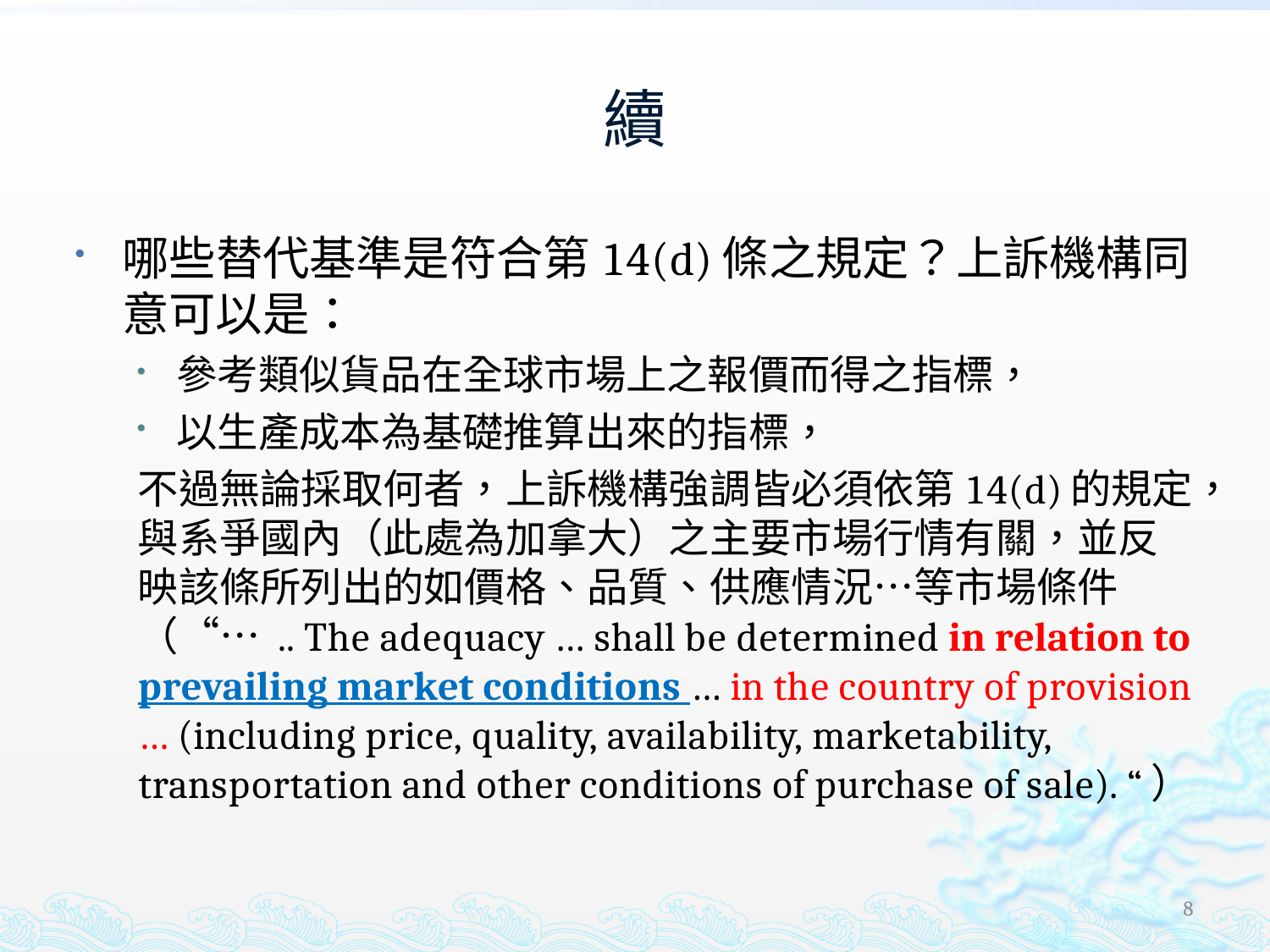

# 續
哪些替代基準是符合第14(d)條之規定？上訴機構同意可以是：
參考類似貨品在全球市場上之報價而得之指標，
以生產成本為基礎推算出來的指標，
不過無論採取何者，上訴機構強調皆必須依第14(d)的規定，與系爭國內（此處為加拿大）之主要市場行情有關，並反映該條所列出的如價格、品質、供應情況…等市場條件（“… .. The adequacy … shall be determined in relation to prevailing market conditions … in the country of provision … (including price, quality, availability, marketability, transportation and other conditions of purchase of sale). “）

8